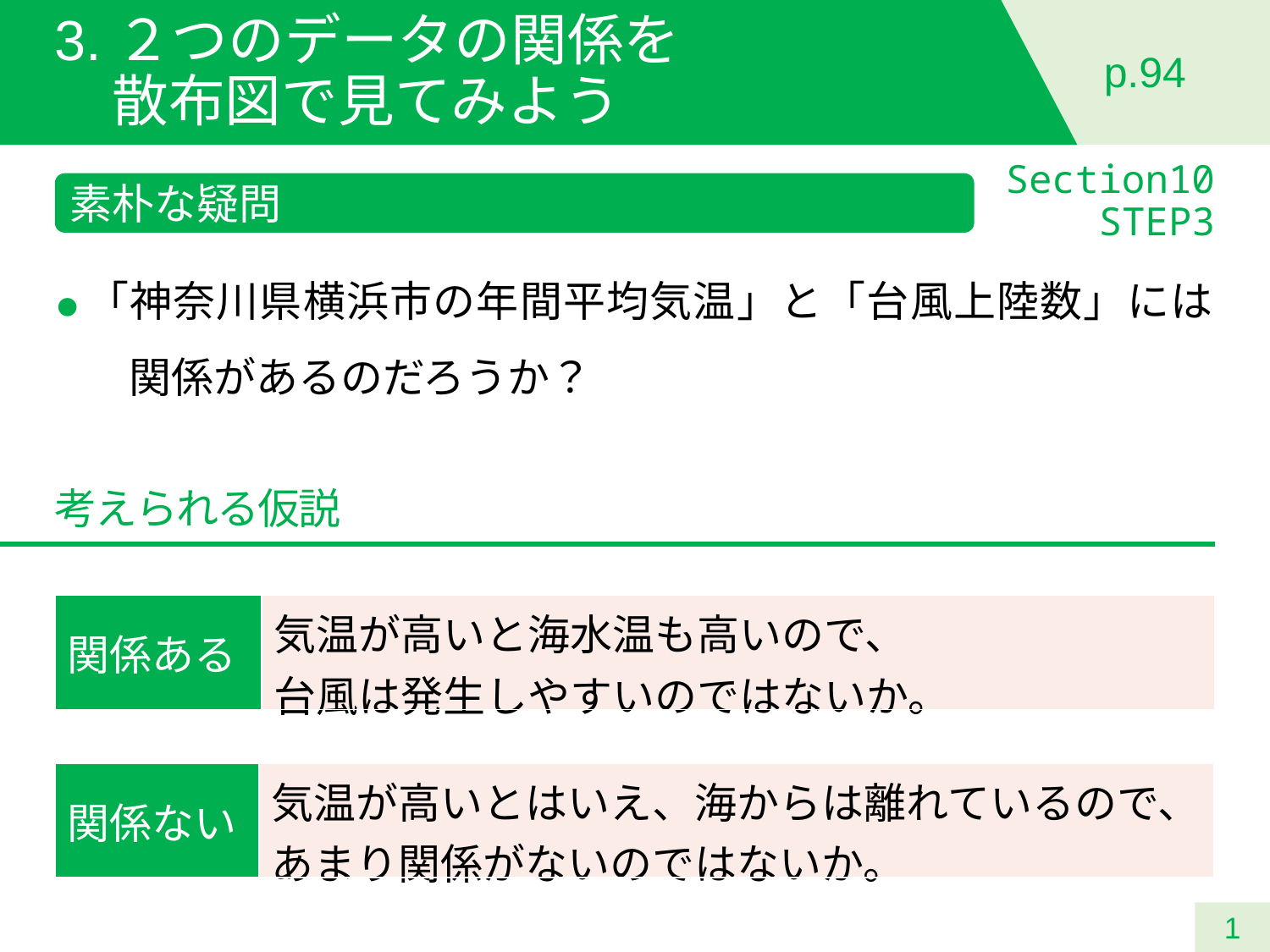

# 3.２つのデータの関係を 散布図で見てみよう
p.94
Section10
 STEP3
素朴な疑問
「神奈川県横浜市の年間平均気温」と「台風上陸数」には
　関係があるのだろうか？
考えられる仮説
| 関係ある | 気温が高いと海水温も高いので、 台風は発生しやすいのではないか。 |
| --- | --- |
| 関係ない | 気温が高いとはいえ、海からは離れているので、 あまり関係がないのではないか。 |
| --- | --- |
1